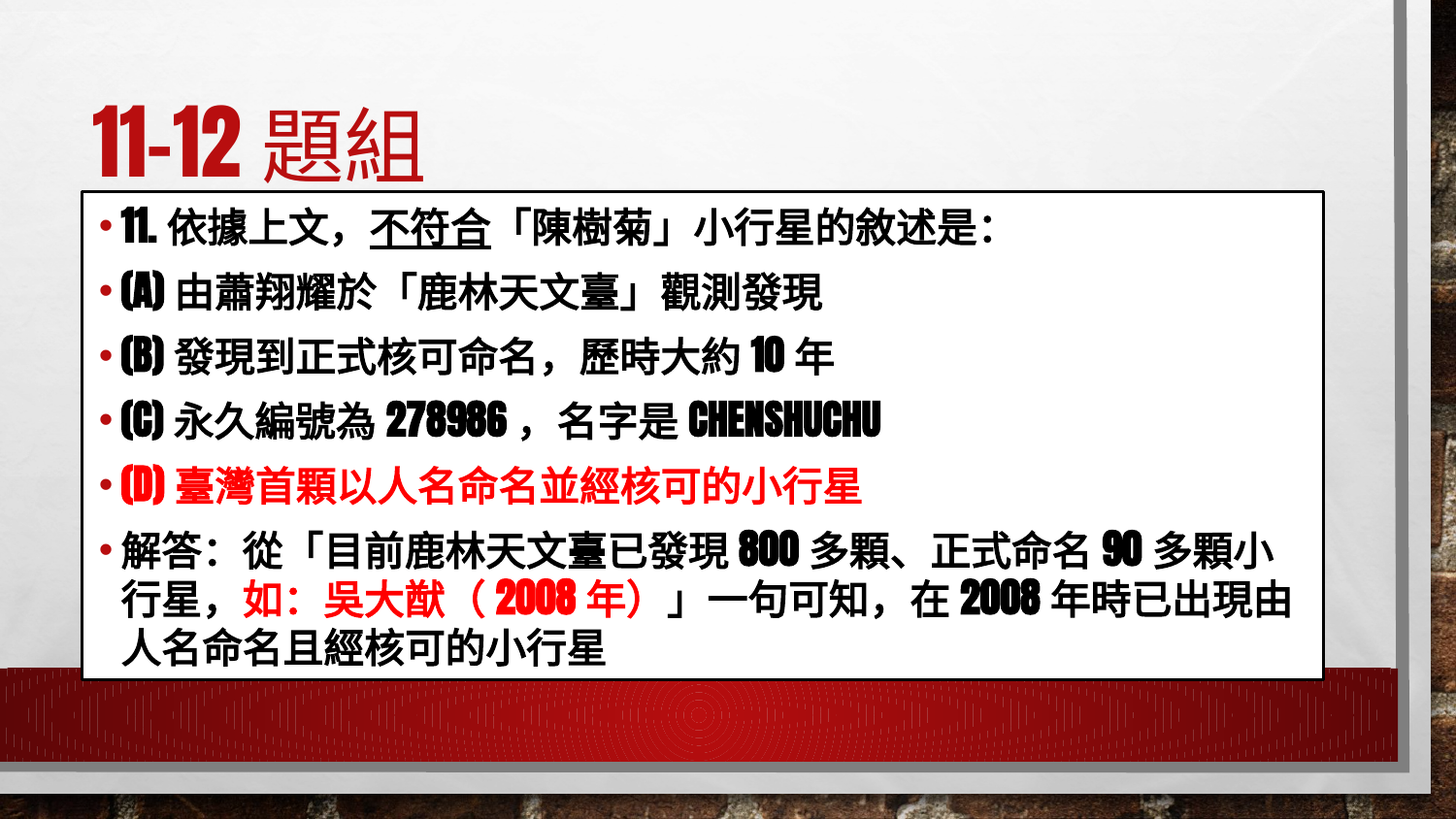

# 11-12題組
11.依據上文，不符合「陳樹菊」小行星的敘述是：
(A)由蕭翔耀於「鹿林天文臺」觀測發現
(B)發現到正式核可命名，歷時大約10年
(C)永久編號為278986，名字是CHENSHUCHU
(D)臺灣首顆以人名命名並經核可的小行星
解答：從「目前鹿林天文臺已發現800多顆、正式命名90多顆小行星，如：吳大猷（2008年）」一句可知，在2008年時已出現由人名命名且經核可的小行星